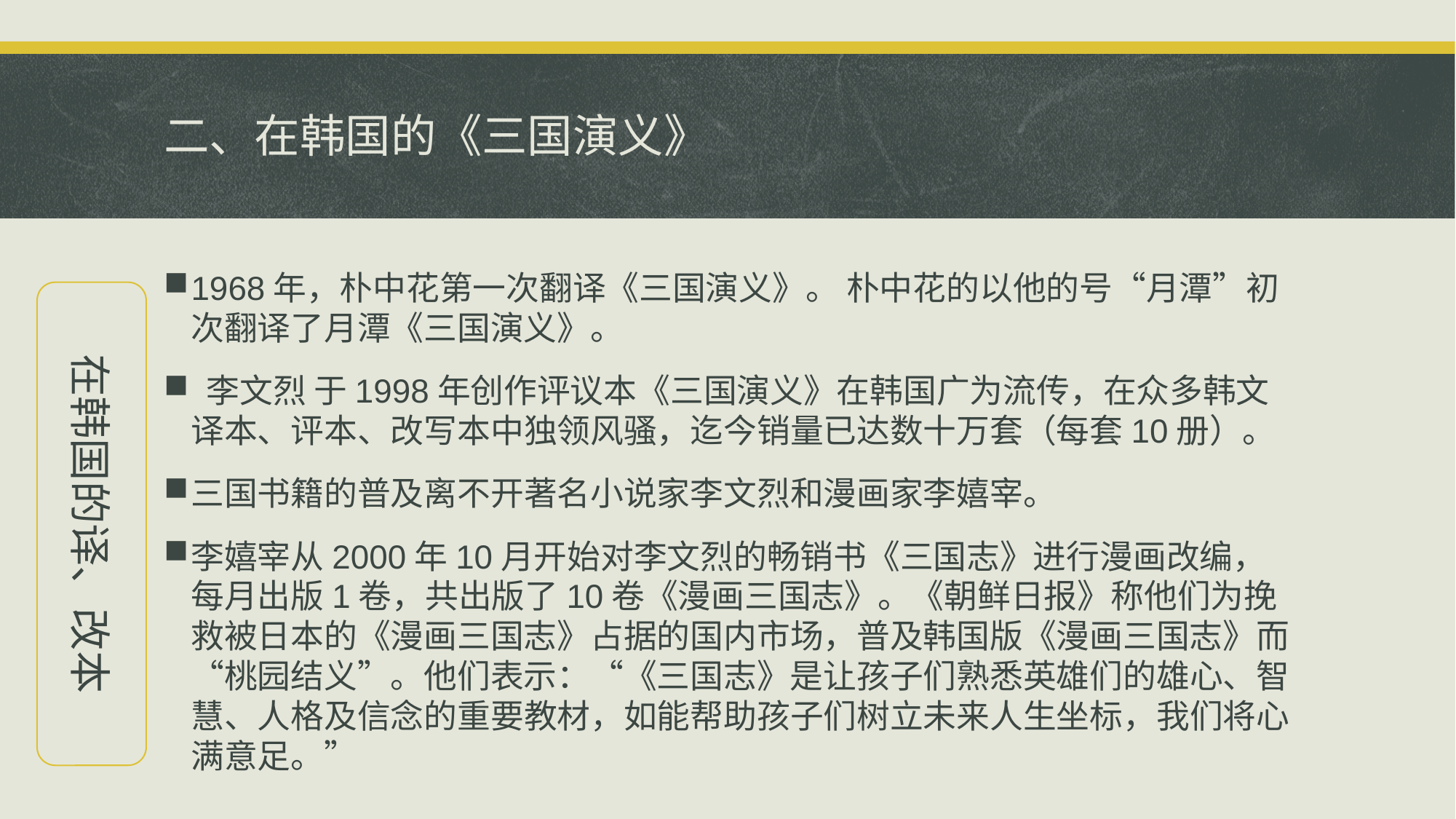

# 二、在韩国的《三国演义》
1968年，朴中花第一次翻译《三国演义》。 朴中花的以他的号“月潭”初次翻译了月潭《三国演义》。
 李文烈 于1998年创作评议本《三国演义》在韩国广为流传，在众多韩文译本、评本、改写本中独领风骚，迄今销量已达数十万套（每套10册）。
三国书籍的普及离不开著名小说家李文烈和漫画家李嬉宰。
李嬉宰从2000年10月开始对李文烈的畅销书《三国志》进行漫画改编，每月出版1卷，共出版了10卷《漫画三国志》。《朝鲜日报》称他们为挽救被日本的《漫画三国志》占据的国内市场，普及韩国版《漫画三国志》而“桃园结义”。他们表示：“《三国志》是让孩子们熟悉英雄们的雄心、智慧、人格及信念的重要教材，如能帮助孩子们树立未来人生坐标，我们将心满意足。”

在韩国的译、改本